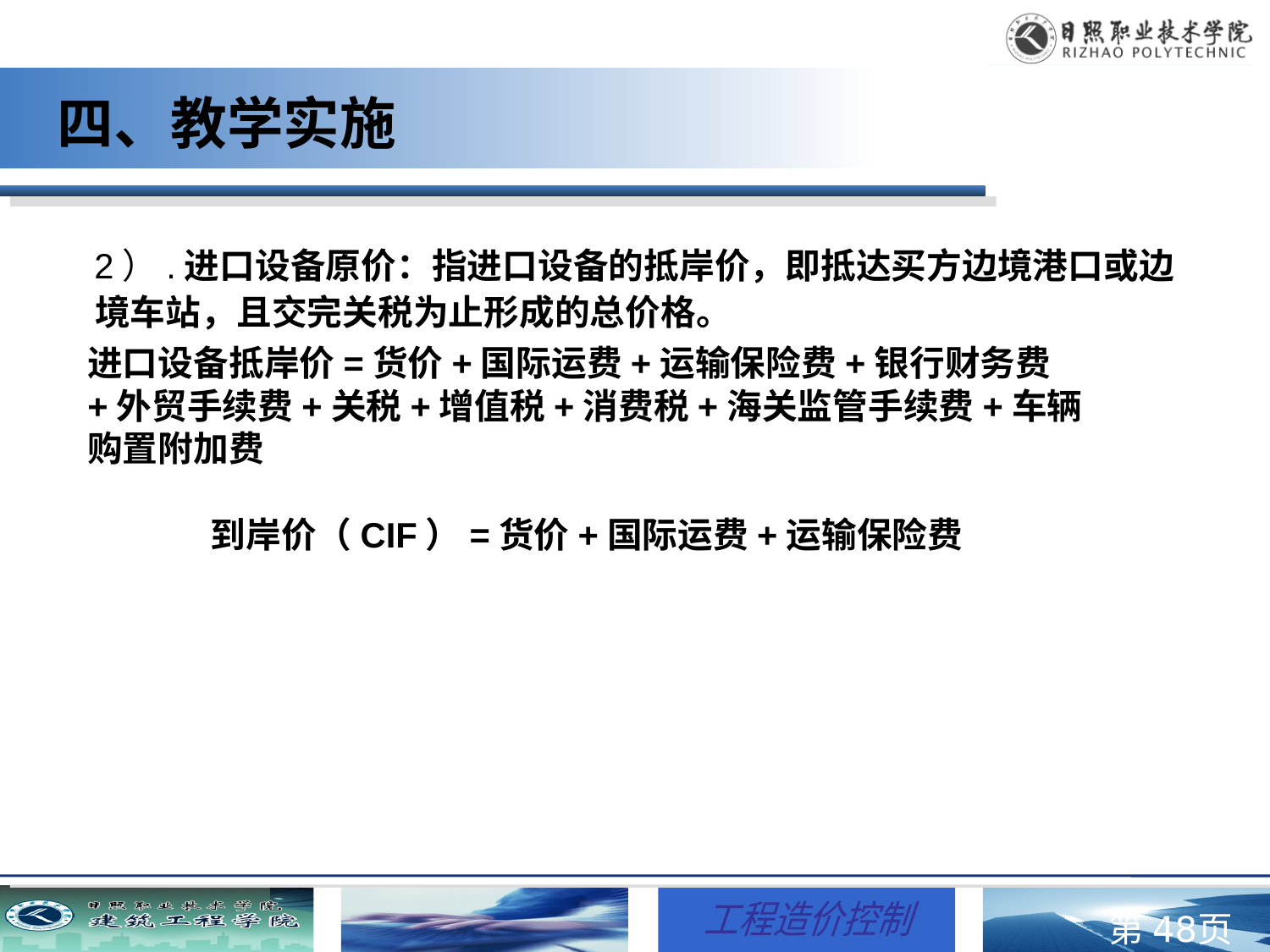

# 四、教学实施
   2）.进口设备原价：指进口设备的抵岸价，即抵达买方边境港口或边境车站，且交完关税为止形成的总价格。
进口设备抵岸价=货价+国际运费+运输保险费+银行财务费+外贸手续费+关税+增值税+消费税+海关监管手续费+车辆购置附加费

到岸价（CIF）=货价+国际运费+运输保险费
第48页